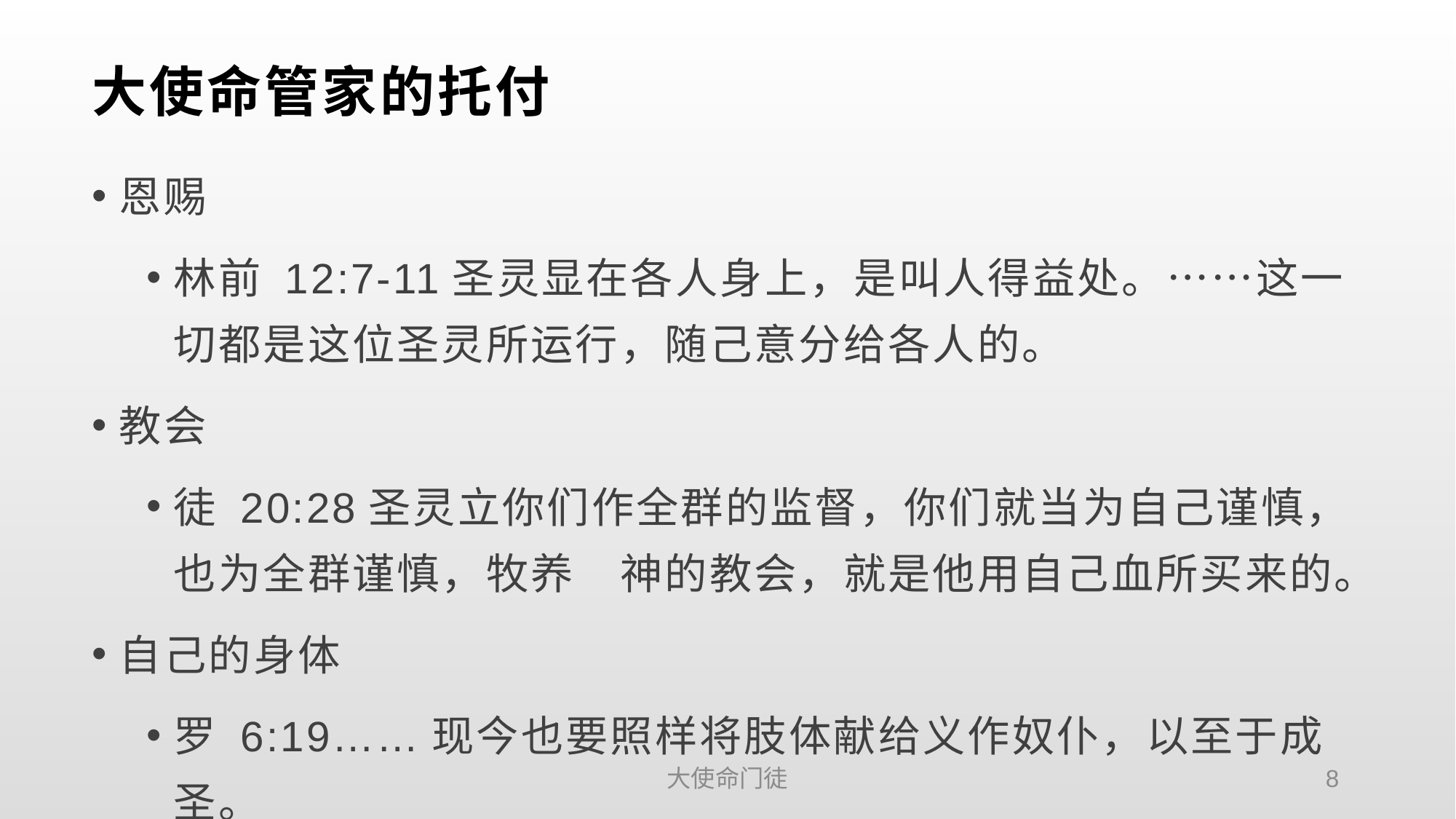

# 大使命管家的托付
恩赐
林前 12:7-11圣灵显在各人身上，是叫人得益处。……这一切都是这位圣灵所运行，随己意分给各人的。
教会
徒 20:28圣灵立你们作全群的监督，你们就当为自己谨慎，也为全群谨慎，牧养　神的教会，就是他用自己血所买来的。
自己的身体
罗 6:19……现今也要照样将肢体献给义作奴仆，以至于成圣。
大使命门徒
8